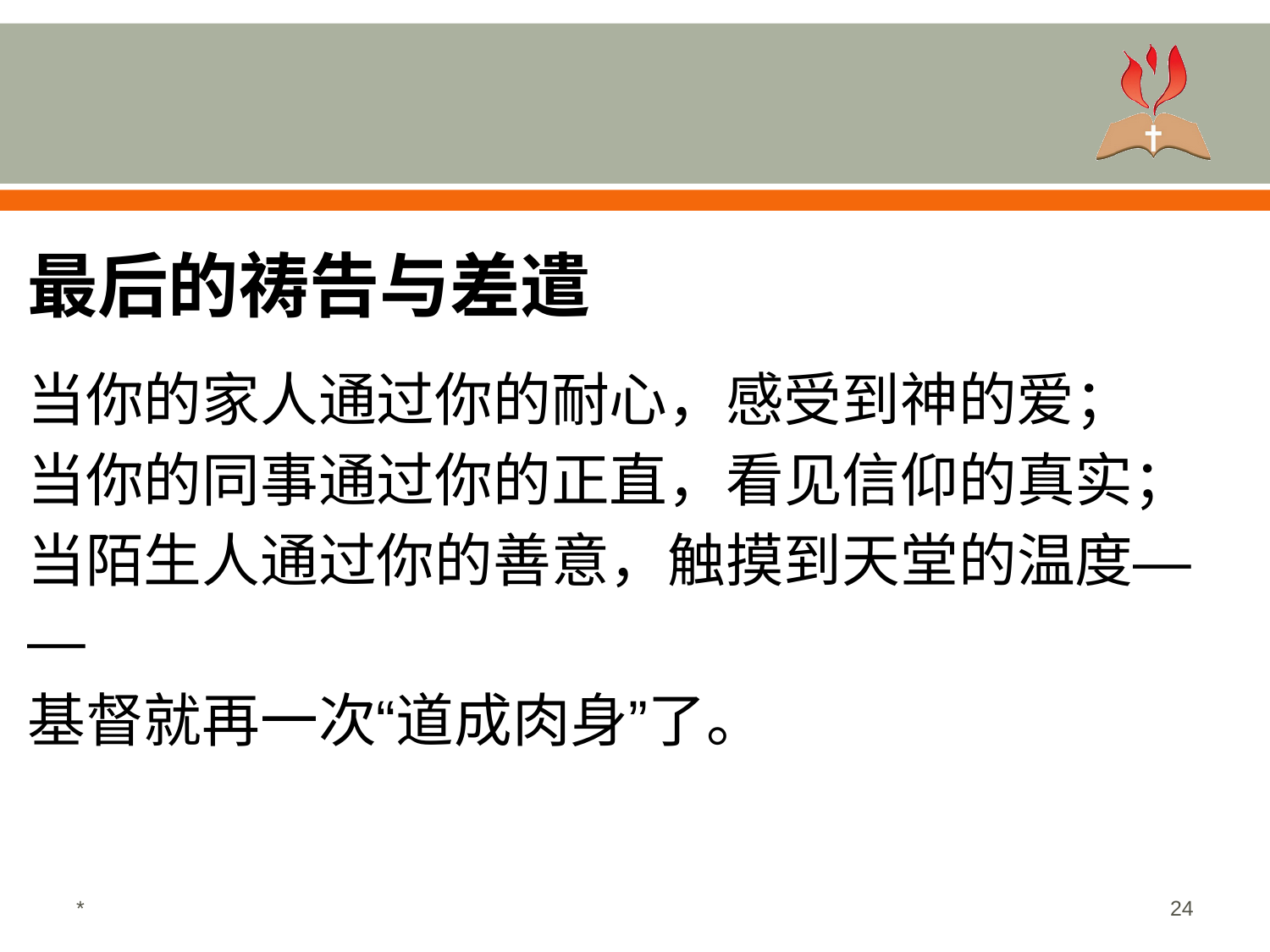

#
最后的祷告与差遣

当你的家人通过你的耐心，感受到神的爱；
当你的同事通过你的正直，看见信仰的真实；
当陌生人通过你的善意，触摸到天堂的温度——
基督就再一次“道成肉身”了。

*
24